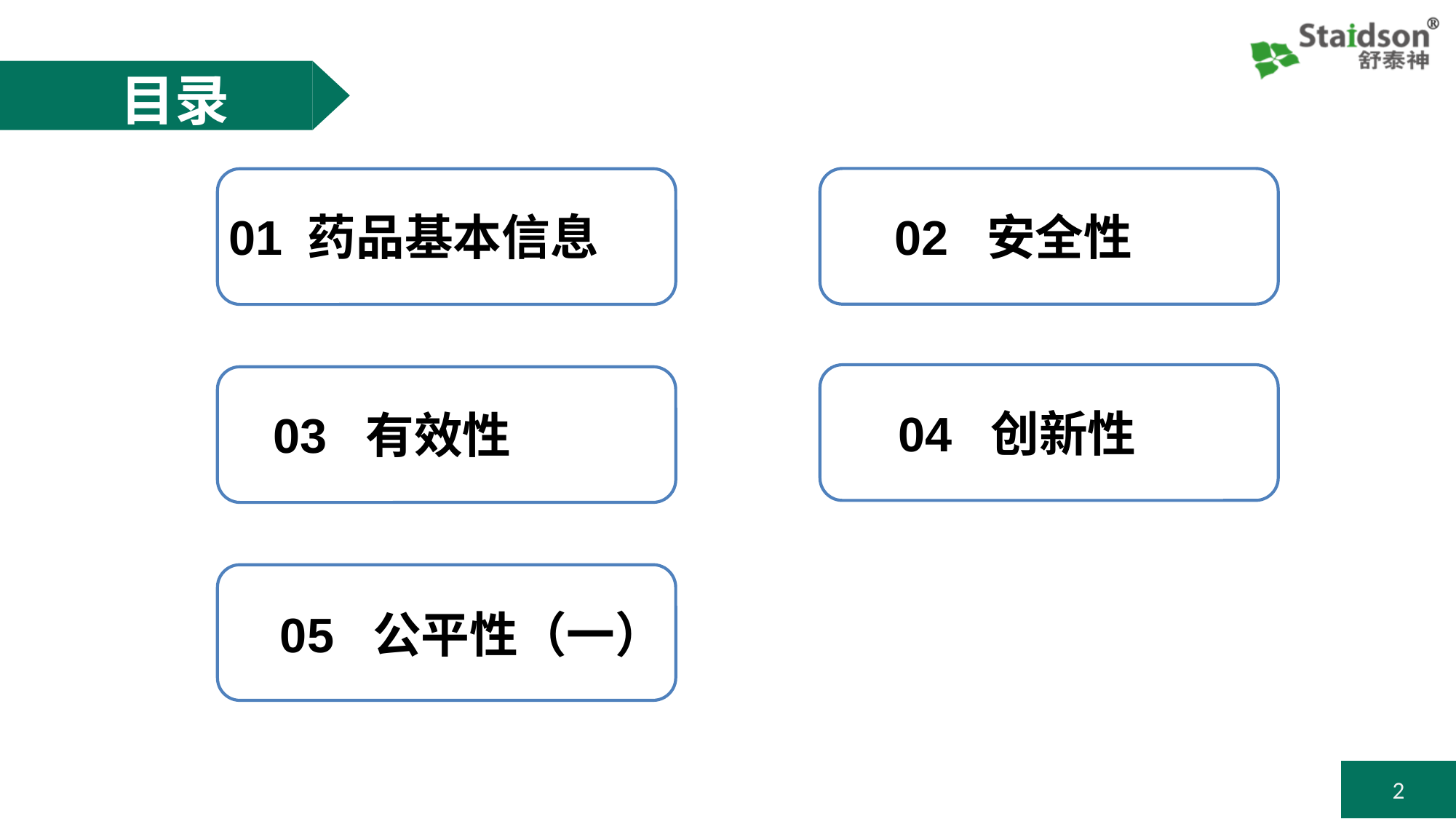

# 目录

02  安全性
01 药品基本信息

04  创新性
03  有效性

05  公平性（一）